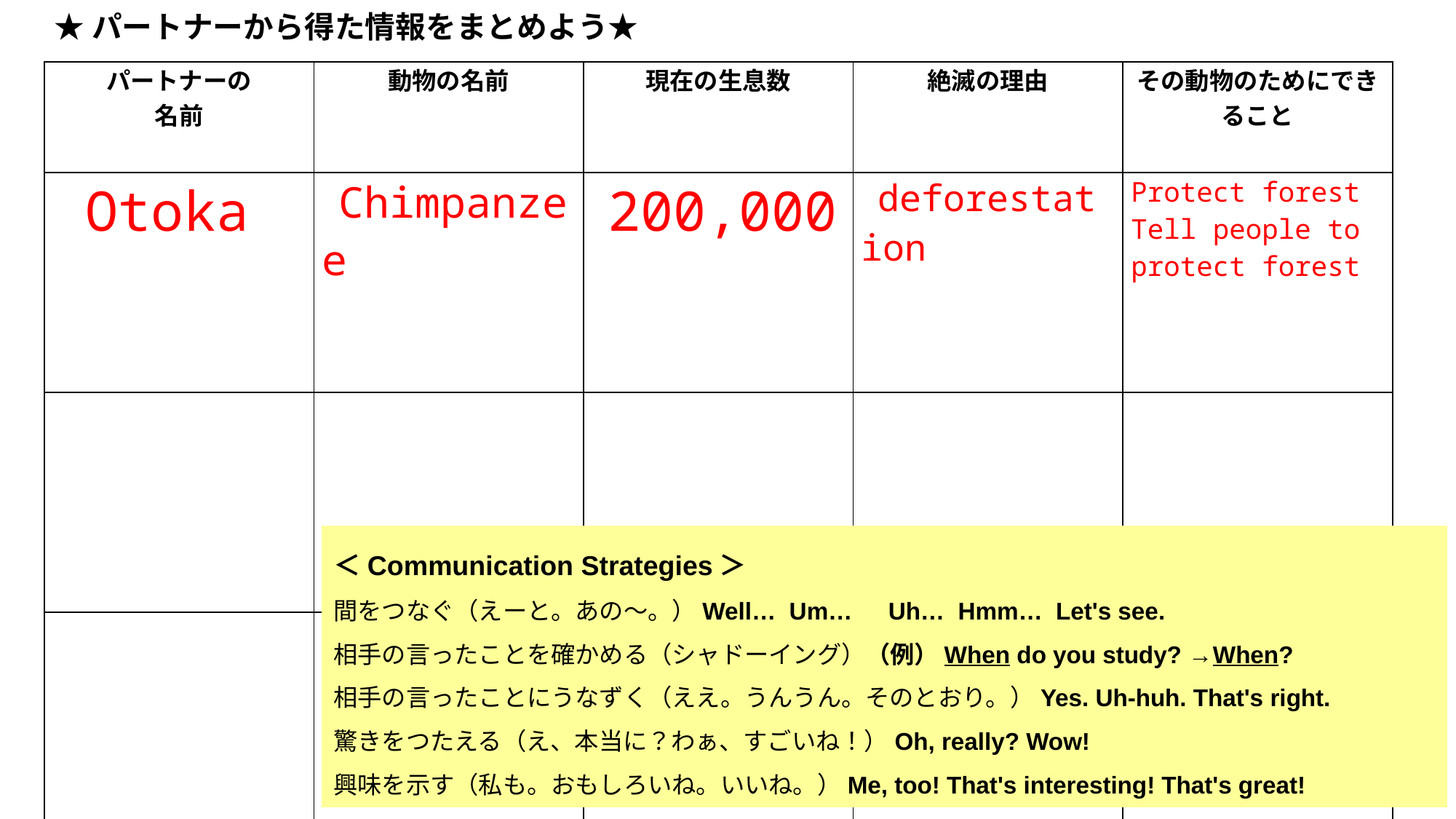

★パートナーから得た情報をまとめよう★

| パートナーの 名前 | 動物の名前 | 現在の生息数 | 絶滅の理由 | その動物のためにできること |
| --- | --- | --- | --- | --- |
| Otoka | Chimpanzee | 200,000 | deforestation | Protect forest Tell people to protect forest |
|  |  |  |  |  |
|  |  |  |  |  |
＜Communication Strategies＞
間をつなぐ（えーと。あの～。）Well…  Um…　Uh…  Hmm…  Let's see.
相手の言ったことを確かめる（シャドーイング）（例）When do you study? →When?
相手の言ったことにうなずく（ええ。うんうん。そのとおり。）Yes. Uh-huh. That's right.
驚きをつたえる（え、本当に？わぁ、すごいね！）Oh, really? Wow!
興味を示す（私も。おもしろいね。いいね。）Me, too! That's interesting! That's great!